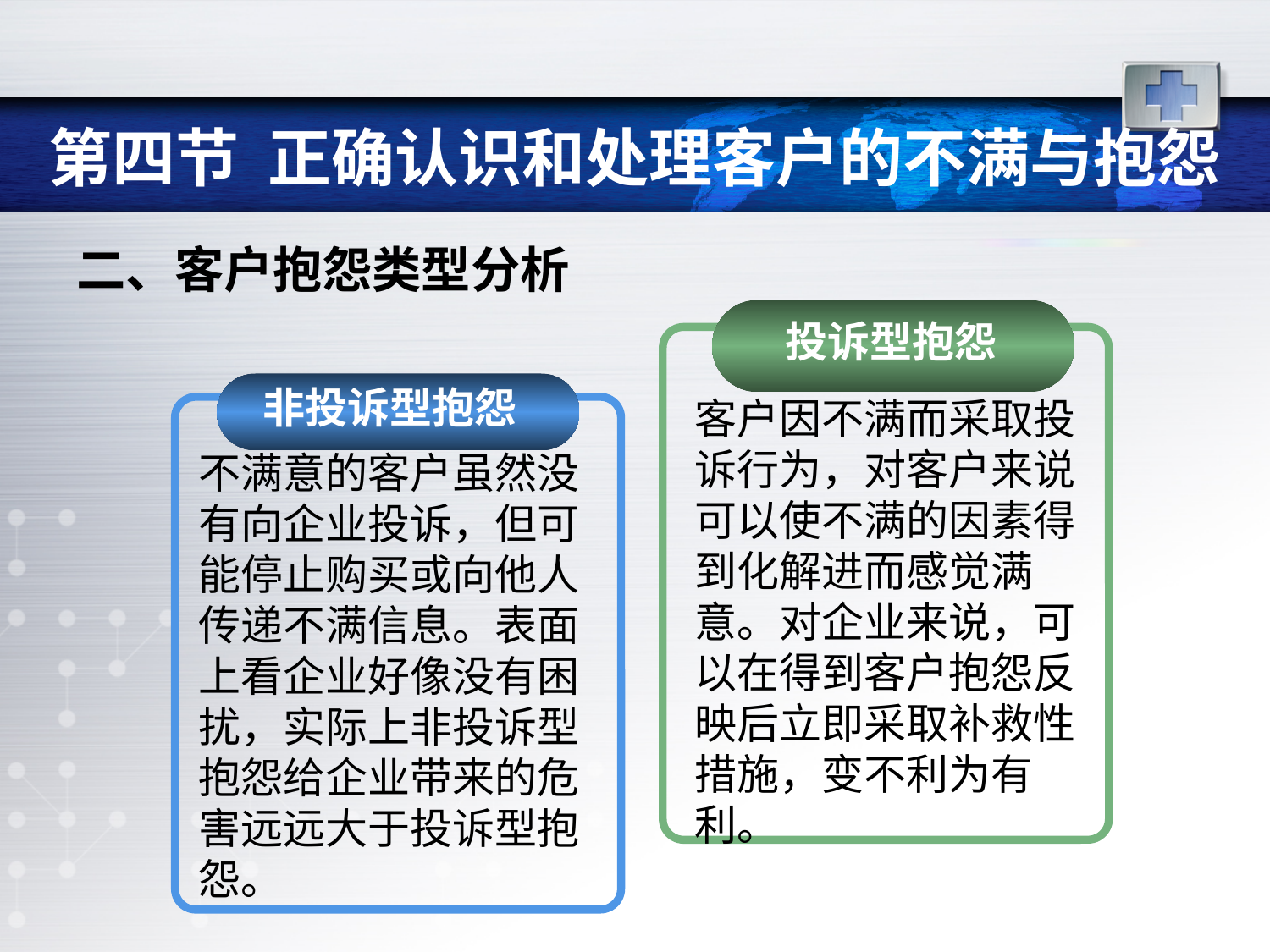

# 第四节  正确认识和处理客户的不满与抱怨
二、客户抱怨类型分析

投诉型抱怨

非投诉型抱怨

不满意的客户虽然没有向企业投诉，但可能停止购买或向他人传递不满信息。表面上看企业好像没有困扰，实际上非投诉型抱怨给企业带来的危害远远大于投诉型抱怨。
客户因不满而采取投诉行为，对客户来说可以使不满的因素得到化解进而感觉满意。对企业来说，可以在得到客户抱怨反映后立即采取补救性措施，变不利为有利。